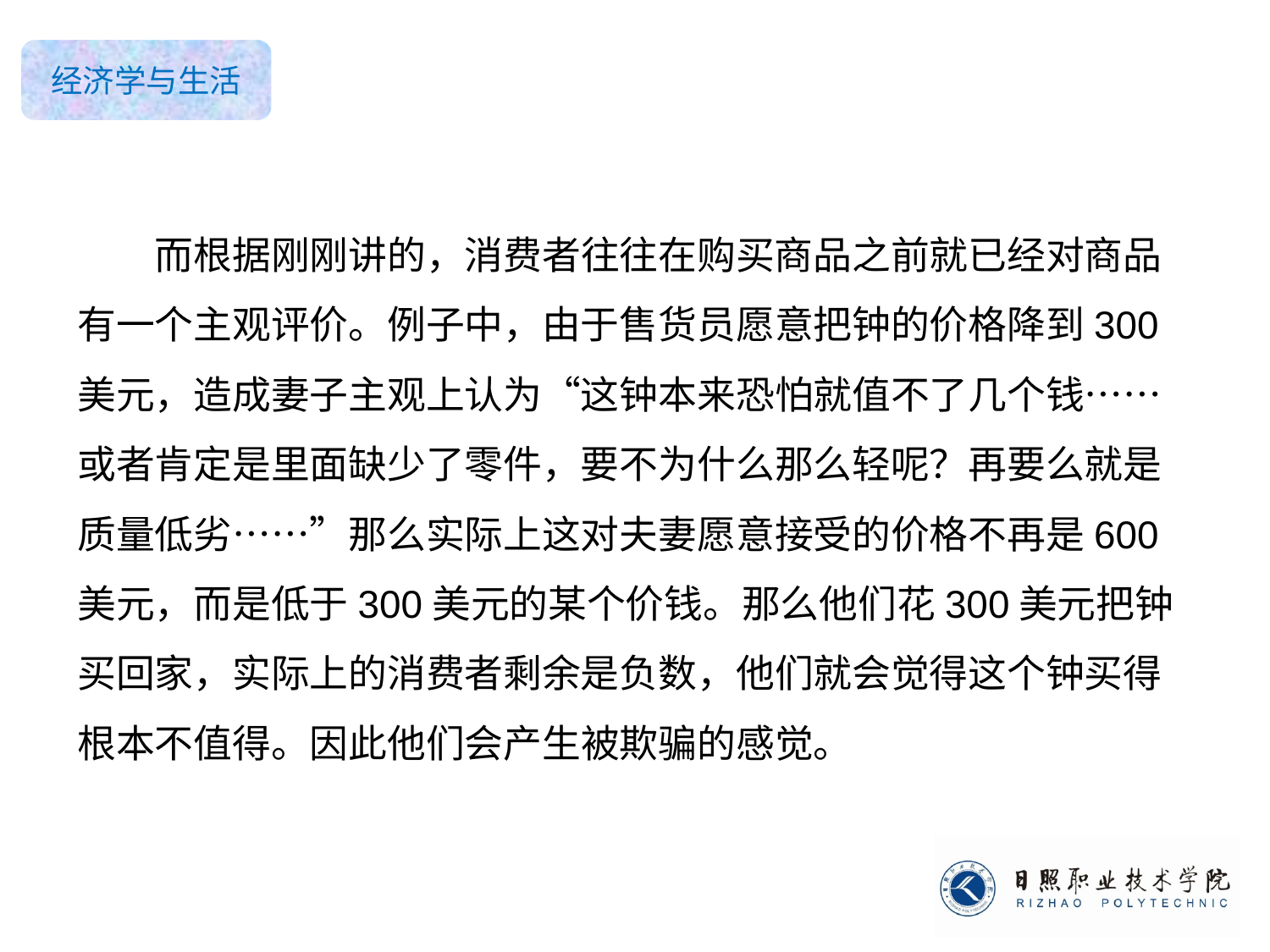

而根据刚刚讲的，消费者往往在购买商品之前就已经对商品有一个主观评价。例子中，由于售货员愿意把钟的价格降到300美元，造成妻子主观上认为“这钟本来恐怕就值不了几个钱……或者肯定是里面缺少了零件，要不为什么那么轻呢？再要么就是质量低劣……”那么实际上这对夫妻愿意接受的价格不再是600美元，而是低于300美元的某个价钱。那么他们花300美元把钟买回家，实际上的消费者剩余是负数，他们就会觉得这个钟买得根本不值得。因此他们会产生被欺骗的感觉。